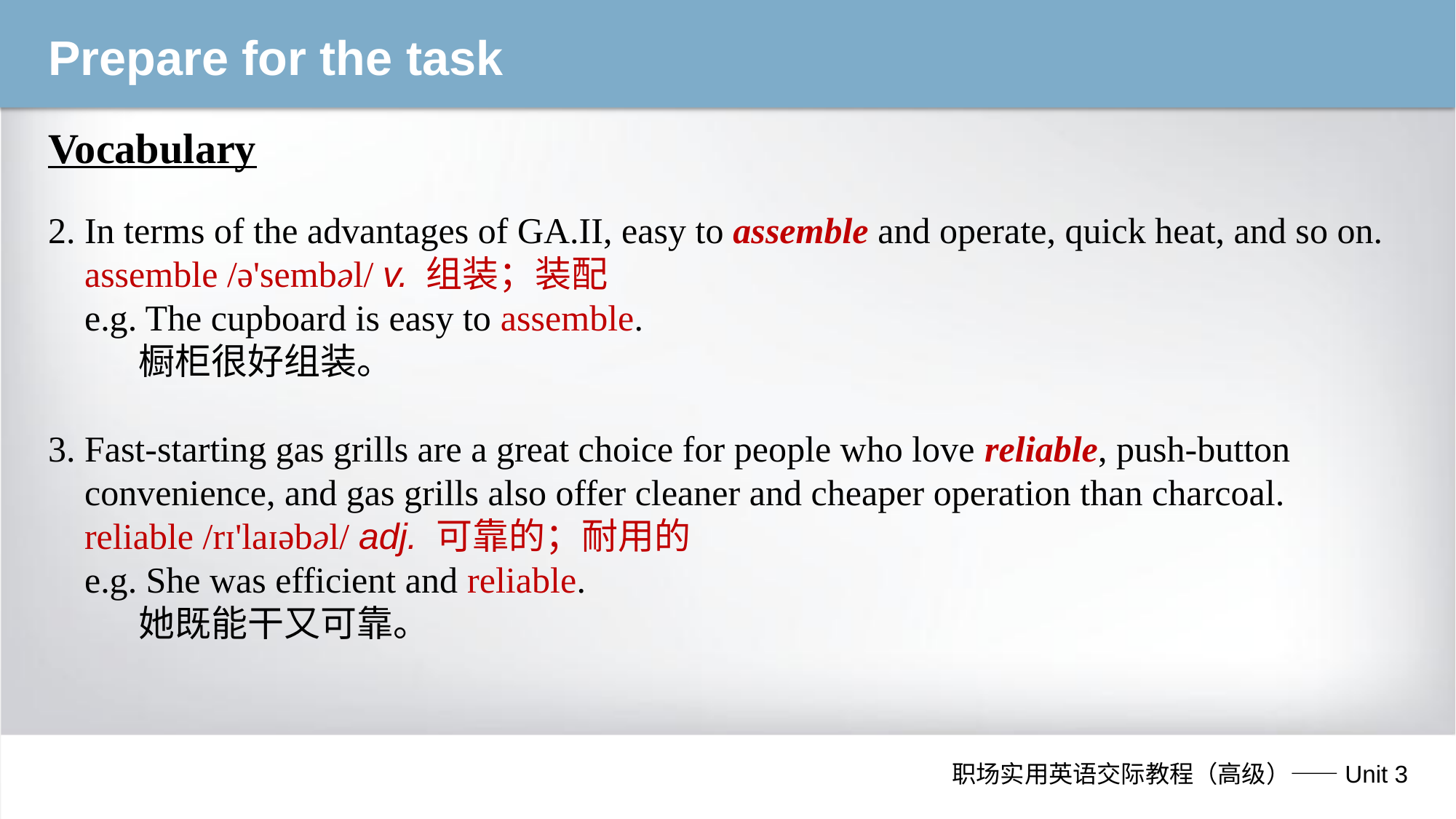

Prepare for the task
Vocabulary
2. In terms of the advantages of GA.II, easy to assemble and operate, quick heat, and so on.
    assemble /ə'sembəl/ v. 组装；装配
    e.g. The cupboard is easy to assemble.
          橱柜很好组装。

3. Fast-starting gas grills are a great choice for people who love reliable, push-button
    convenience, and gas grills also offer cleaner and cheaper operation than charcoal.
    reliable /rɪ'laɪəbəl/ adj. 可靠的；耐用的
    e.g. She was efficient and reliable.
          她既能干又可靠。

职场实用英语交际教程（高级）——Unit 3